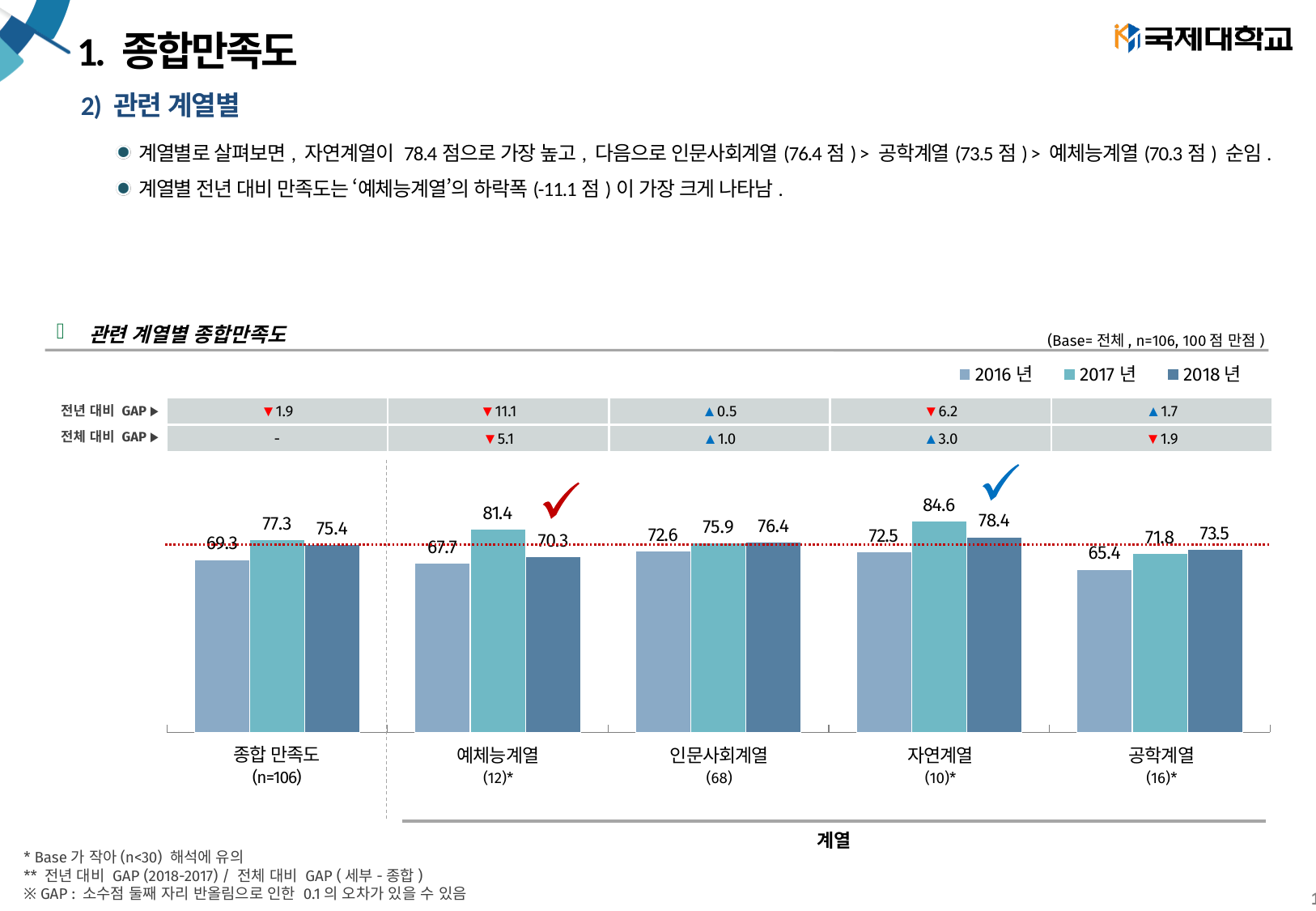

# 1. 종합만족도
2) 관련 계열별
계열별로 살펴보면, 자연계열이 78.4점으로 가장 높고, 다음으로 인문사회계열(76.4점) > 공학계열(73.5점) > 예체능계열(70.3점) 순임.
계열별 전년 대비 만족도는 ‘예체능계열’의 하락폭(-11.1점)이 가장 크게 나타남.
관련 계열별 종합만족도
(Base=전체, n=106, 100점 만점)

### Chart

| Category | 2016년 | 2017년 | 2018년 |
|---|---|---|---|
| 전체 | 69.3 | 77.3 | 75.44170597484276 |
| 예체능계열 | 67.7 | 81.4 | 70.31796874999999 |
| 인문사회계열 | 72.6 | 75.9 | 76.36495863970586 |
| 자연계열 | 72.5 | 84.6 | 78.40500000000002 |
| 공학계열 | 65.4 | 71.8 | 73.50862630208334 |
| ▼1.9 | ▼11.1 | ▲0.5 | ▼6.2 | ▲1.7 |
| --- | --- | --- | --- | --- |
| - | ▼5.1 | ▲1.0 | ▲3.0 | ▼1.9 |
전년 대비 GAP ▶
전체 대비 GAP ▶

| 종합 만족도 | 예체능계열 | 인문사회계열 | 자연계열 | 공학계열 |
| --- | --- | --- | --- | --- |
| (n=106) | (12)\* | (68) | (10)\* | (16)\* |
| 계열 |
| --- |
* Base가 작아(n<30) 해석에 유의
** 전년 대비 GAP (2018-2017) / 전체 대비 GAP (세부-종합)
※ GAP : 소수점 둘째 자리 반올림으로 인한 0.1의 오차가 있을 수 있음